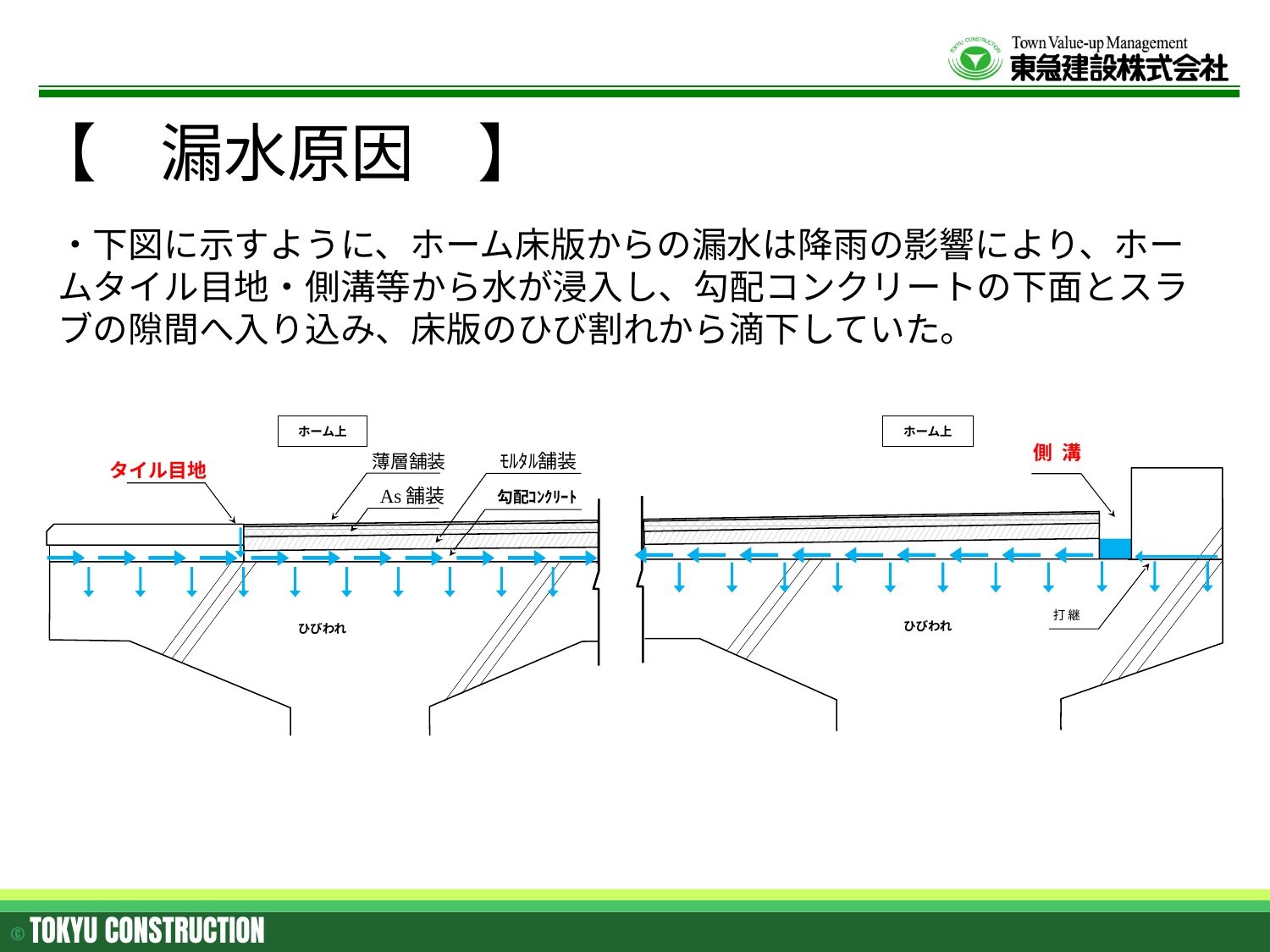

【　漏水原因　】
・下図に示すように、ホーム床版からの漏水は降雨の影響により、ホームタイル目地・側溝等から水が浸入し、勾配コンクリートの下面とスラブの隙間へ入り込み、床版のひび割れから滴下していた。

ホーム上
タイル目地

ﾓﾙﾀﾙ舗装

薄層舗装

As舗装

勾配ｺﾝｸﾘｰﾄ

ひびわれ
ホーム上
側  溝

打 継

ひびわれ